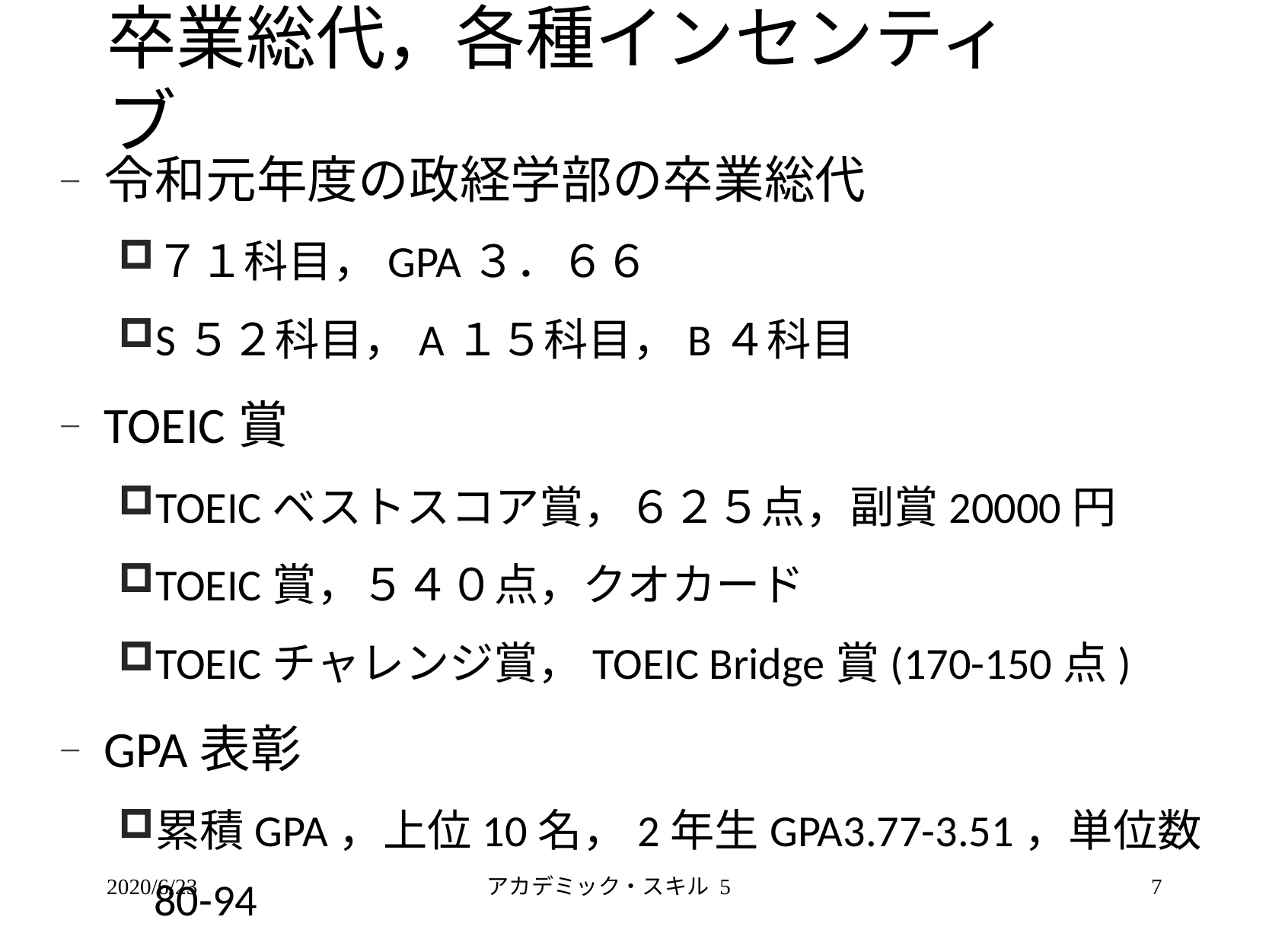

# 卒業総代，各種インセンティブ
令和元年度の政経学部の卒業総代
７１科目，GPA３．６６
S５２科目，A１５科目，B４科目
TOEIC賞
TOEICベストスコア賞，６２５点，副賞20000円
TOEIC賞，５４０点，クオカード
TOEICチャレンジ賞，TOEIC Bridge賞(170-150点)
GPA表彰
累積GPA，上位10名，2年生GPA3.77-3.51，単位数80-94
2020/6/23
アカデミック・スキル 5
7